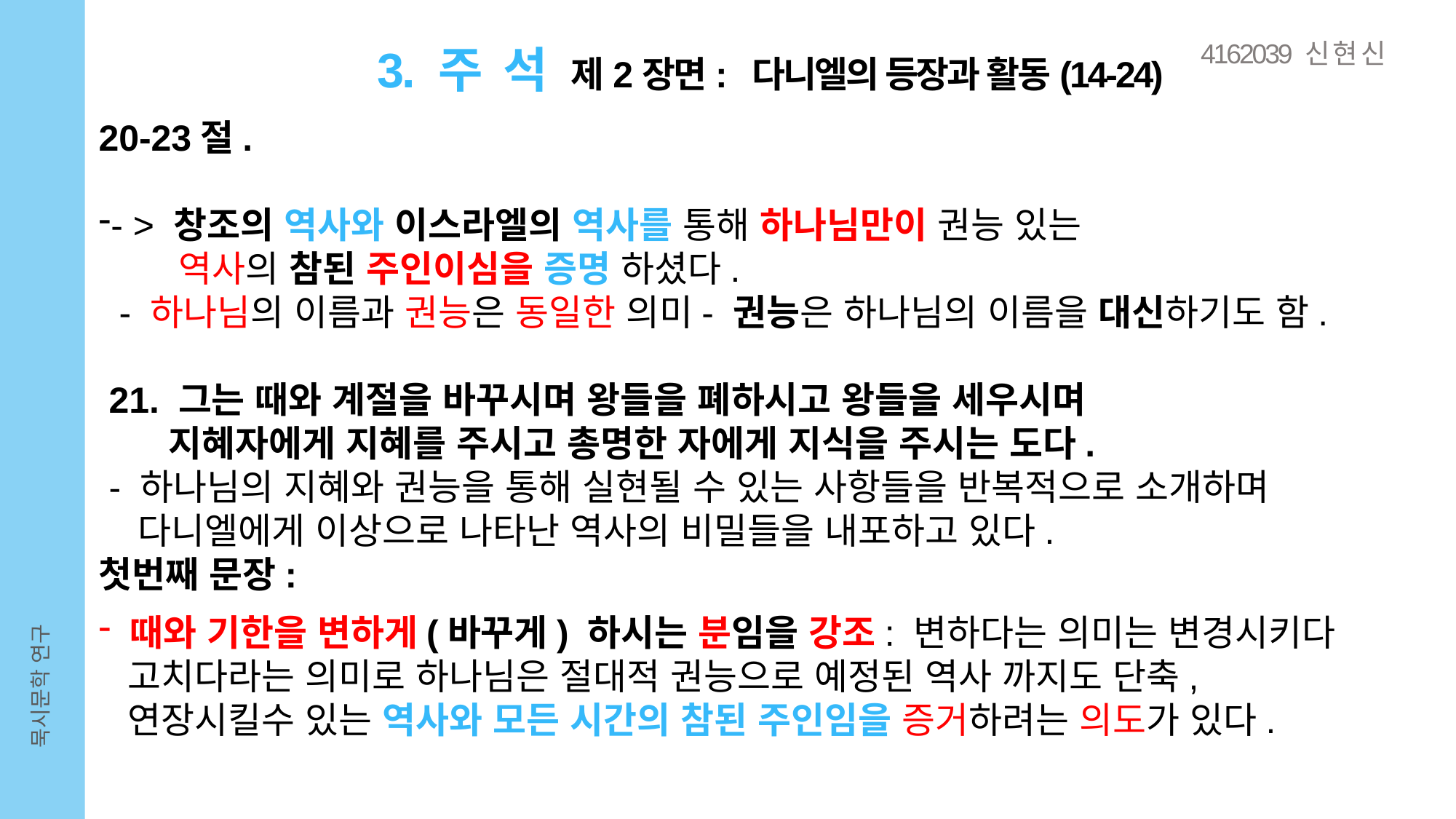

4162039 신 현 신
3. 주  석  제2장면:  다니엘의 등장과 활동(14-24)
20-23절.

- > 창조의 역사와 이스라엘의 역사를 통해 하나님만이 권능 있는
       역사의 참된 주인이심을 증명 하셨다.
  - 하나님의 이름과 권능은 동일한 의미- 권능은 하나님의 이름을 대신하기도 함.

 21. 그는 때와 계절을 바꾸시며 왕들을 폐하시고 왕들을 세우시며
      지혜자에게 지혜를 주시고 총명한 자에게 지식을 주시는 도다.
 - 하나님의 지혜와 권능을 통해 실현될 수 있는 사항들을 반복적으로 소개하며
   다니엘에게 이상으로 나타난 역사의 비밀들을 내포하고 있다.
첫번째 문장:

 때와 기한을 변하게(바꾸게) 하시는 분임을 강조: 변하다는 의미는 변경시키다
  고치다라는 의미로 하나님은 절대적 권능으로 예정된 역사 까지도 단축,
  연장시킬수 있는 역사와 모든 시간의 참된 주인임을 증거하려는 의도가 있다.

묵시문학 연구